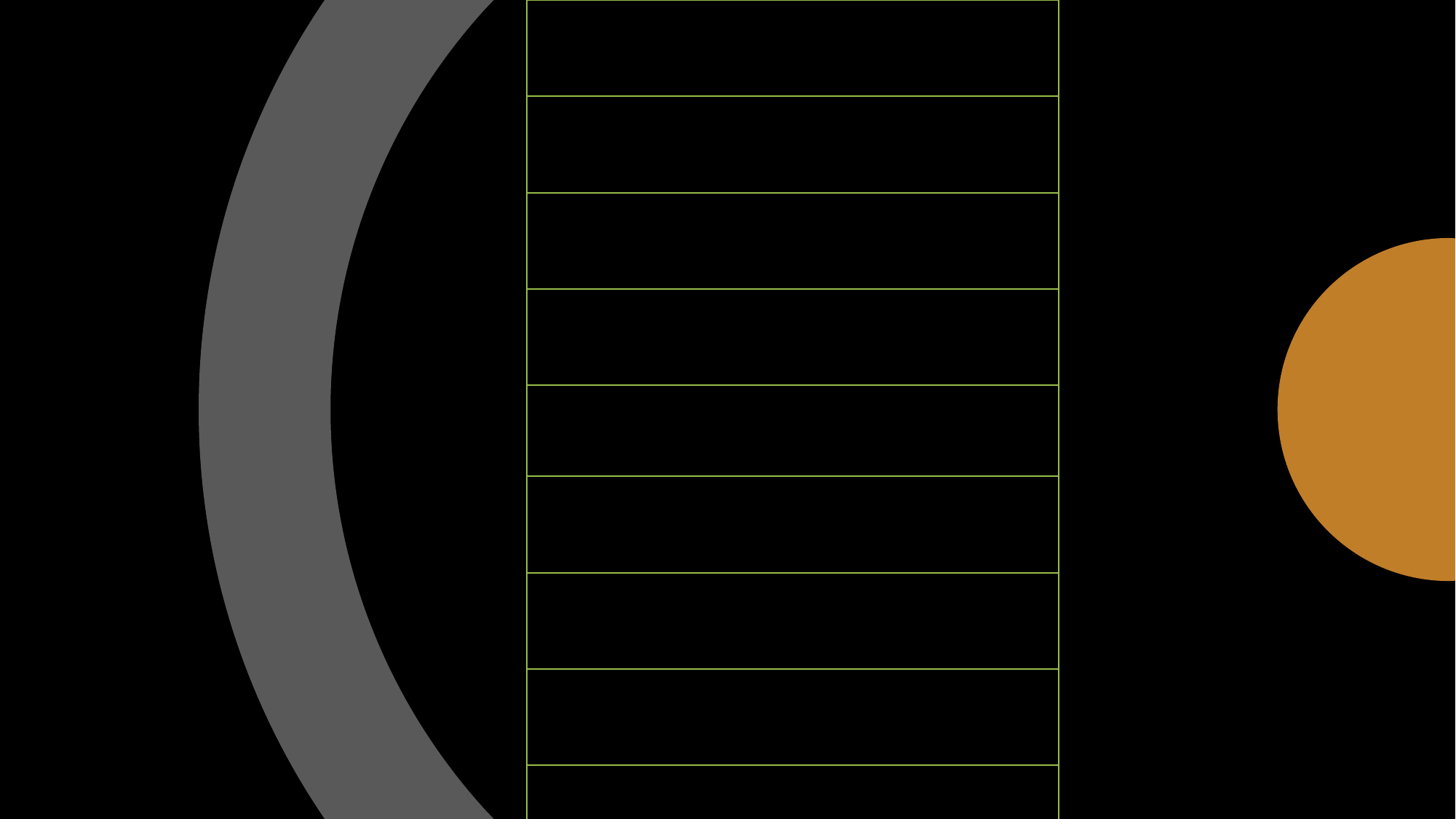

| Shirley Chen (陈如媛) |
| --- |
| Iris Chou (史毓华) |
| James Leu (呂理山) |
| Li-Chin Leu (陳麗琴) |
| Trey Sluder |
| Ruth Sluder (霍锦） |
| Zoe Wang (王荣) |
| Lin Xu (徐琳) |
| WeiHua Zhang (张蔚华) |